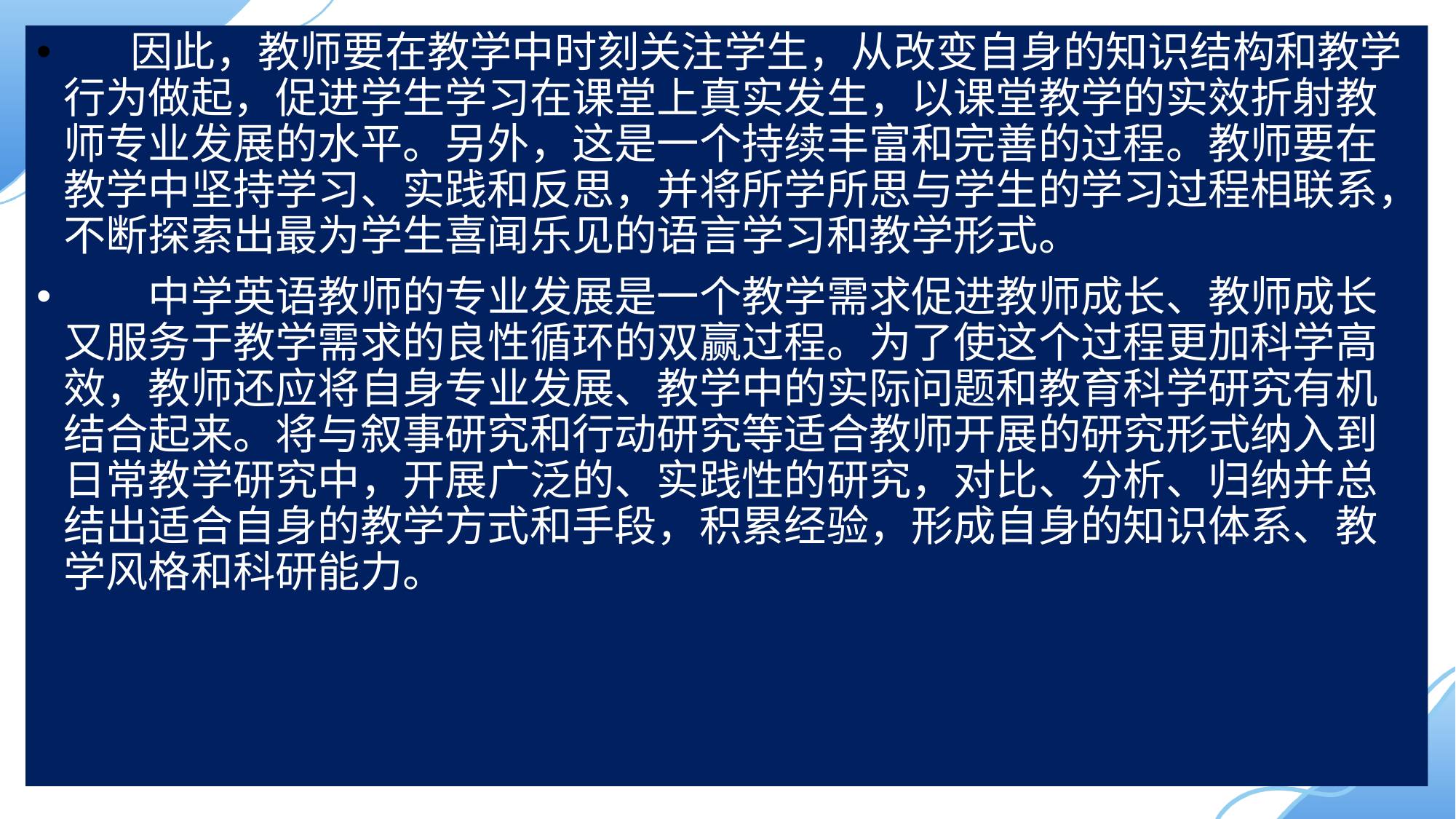

因此，教师要在教学中时刻关注学生，从改变自身的知识结构和教学行为做起，促进学生学习在课堂上真实发生，以课堂教学的实效折射教师专业发展的水平。另外，这是一个持续丰富和完善的过程。教师要在教学中坚持学习、实践和反思，并将所学所思与学生的学习过程相联系，不断探索出最为学生喜闻乐见的语言学习和教学形式。
　　中学英语教师的专业发展是一个教学需求促进教师成长、教师成长又服务于教学需求的良性循环的双赢过程。为了使这个过程更加科学高效，教师还应将自身专业发展、教学中的实际问题和教育科学研究有机结合起来。将与叙事研究和行动研究等适合教师开展的研究形式纳入到日常教学研究中，开展广泛的、实践性的研究，对比、分析、归纳并总结出适合自身的教学方式和手段，积累经验，形成自身的知识体系、教学风格和科研能力。